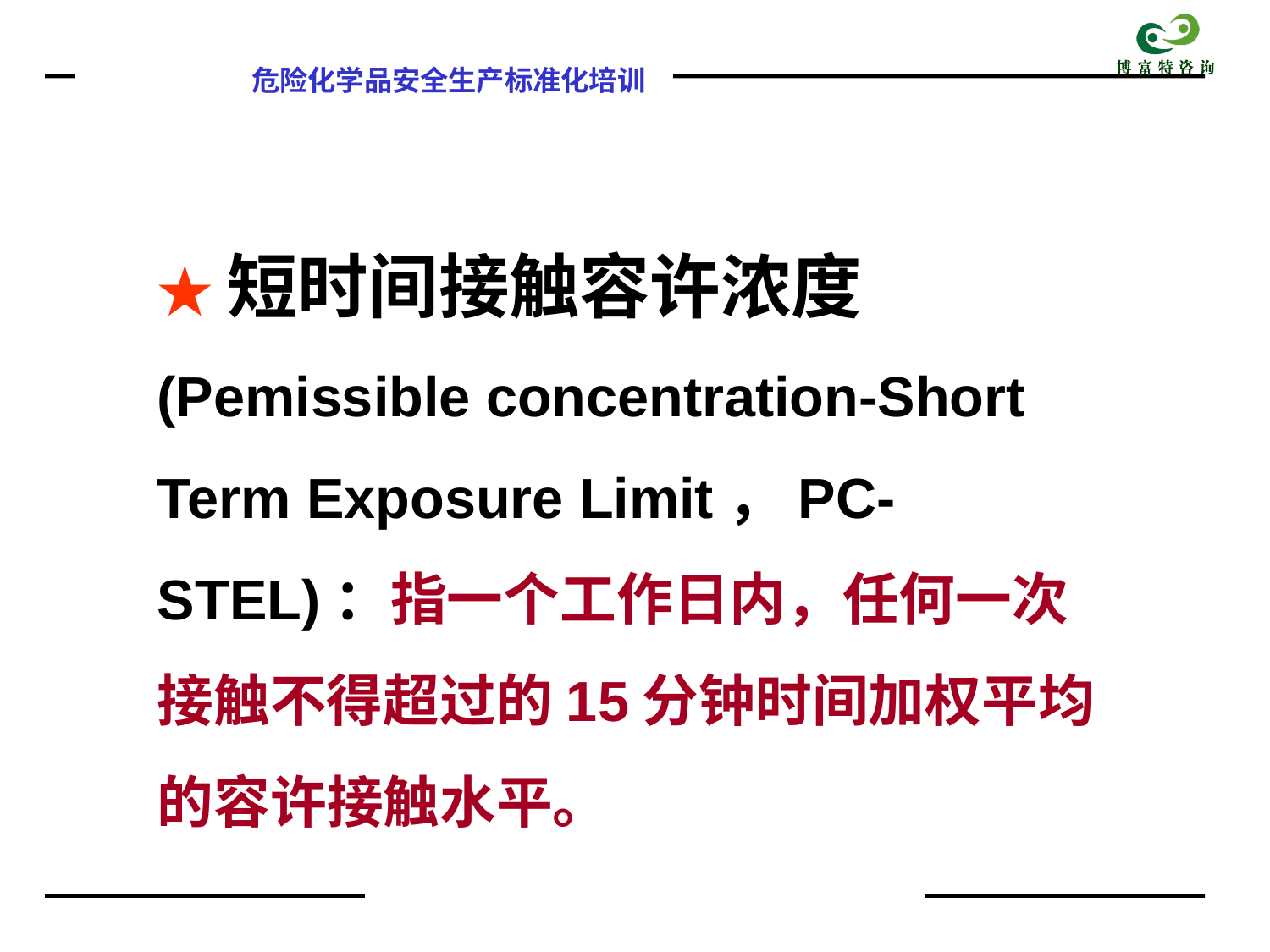

★短时间接触容许浓度(Pemissible concentration-Short Term Exposure Limit，PC-STEL)：指一个工作日内，任何一次接触不得超过的15分钟时间加权平均的容许接触水平。